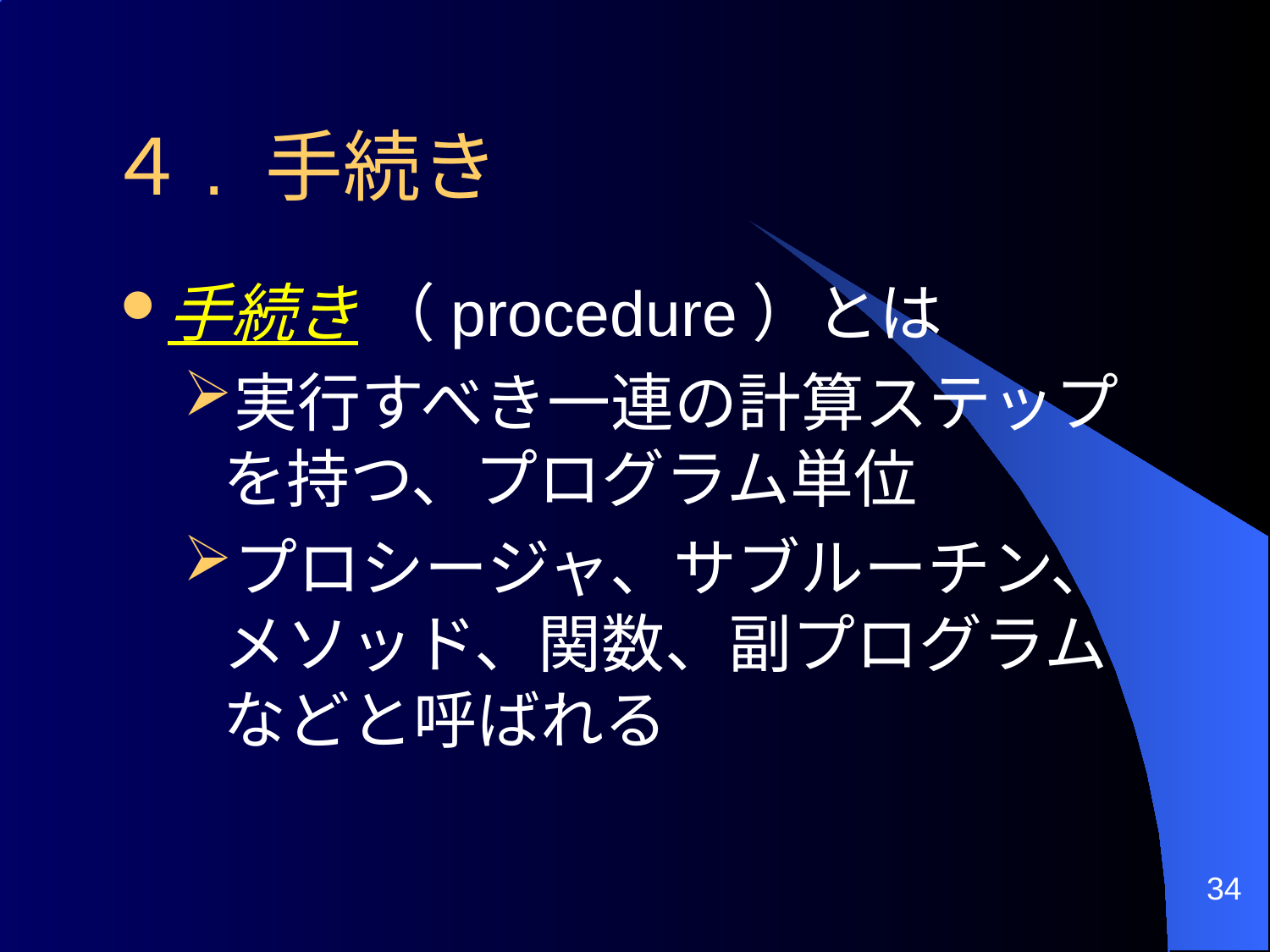

# ４. 手続き
手続き （procedure）とは
実行すべき一連の計算ステップを持つ、プログラム単位
プロシージャ、サブルーチン、メソッド、関数、副プログラム などと呼ばれる
34